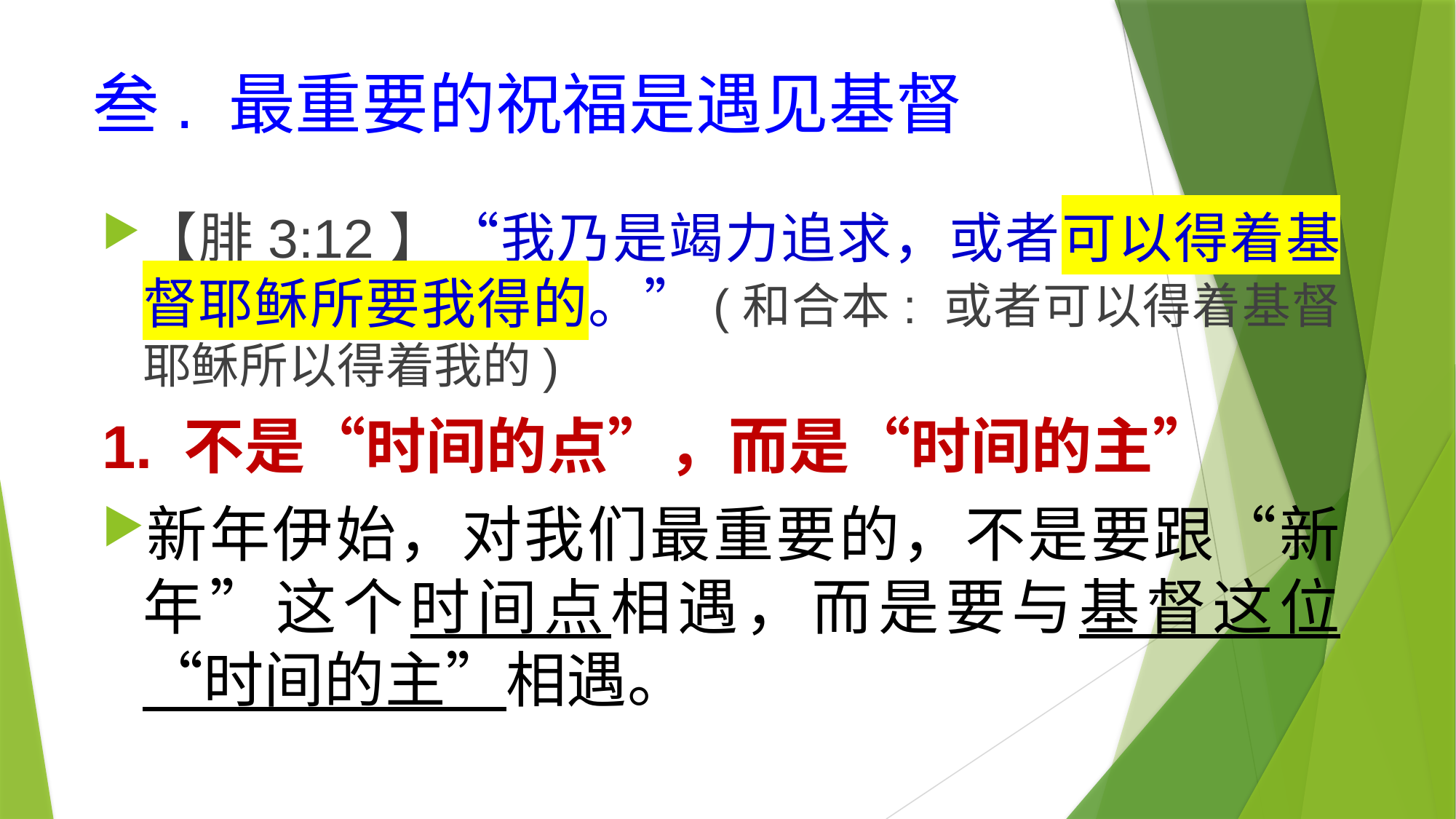

# 叁. 最重要的祝福是遇见基督
【腓3:12】“我乃是竭力追求，或者可以得着基督耶稣所要我得的。”(和合本: 或者可以得着基督耶稣所以得着我的)
1. 不是“时间的点”，而是“时间的主”
新年伊始，对我们最重要的，不是要跟“新年”这个时间点相遇，而是要与基督这位“时间的主”相遇。